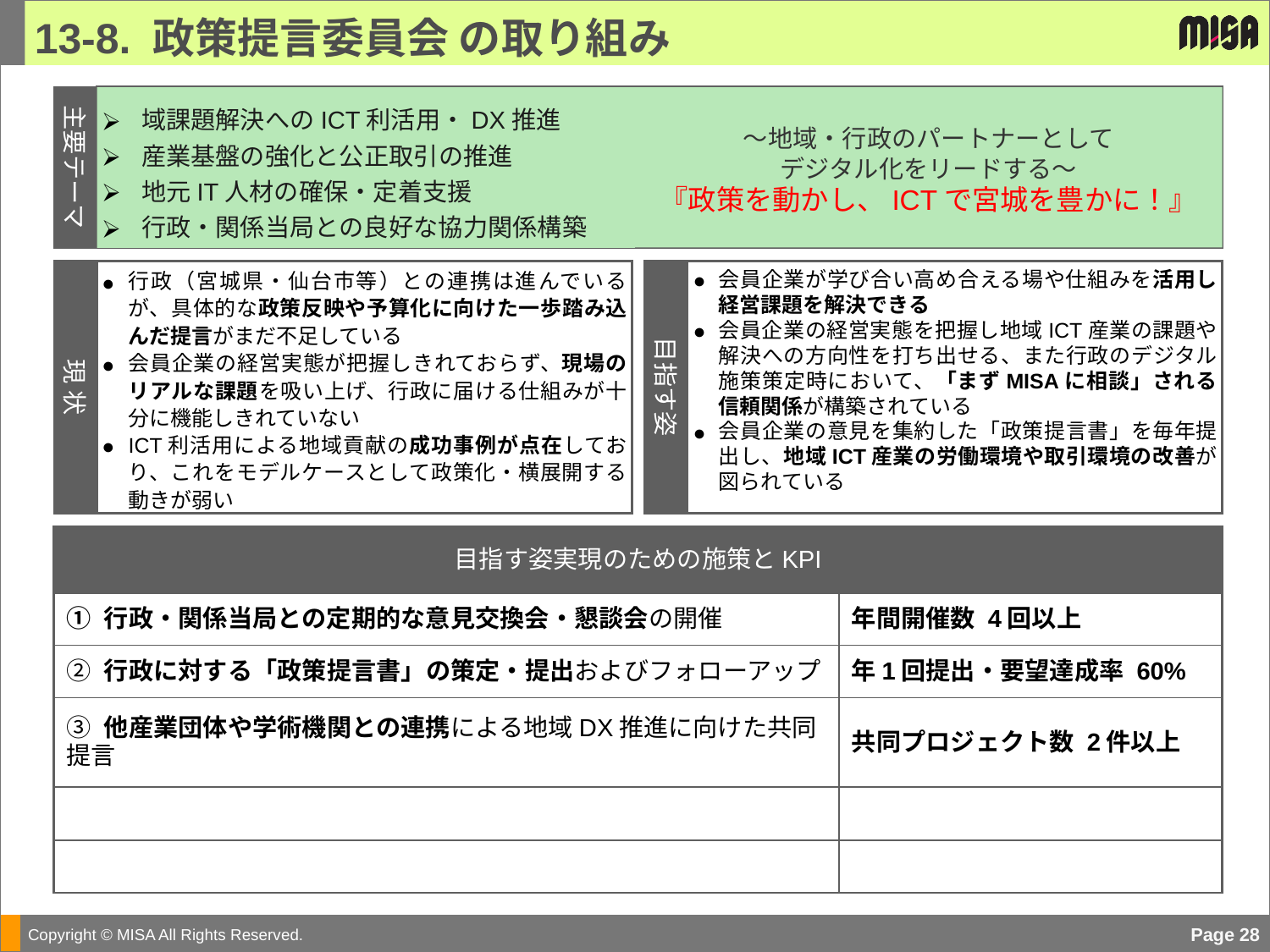

13-8. 政策提言委員会 の取り組み

〜地域・行政のパートナーとして
デジタル化をリードする〜
『政策を動かし、ICTで宮城を豊かに！』
域課題解決へのICT利活用・DX推進
産業基盤の強化と公正取引の推進
地元IT人材の確保・定着支援
行政・関係当局との良好な協力関係構築
主要テーマ
会員企業が学び合い高め合える場や仕組みを活用し経営課題を解決できる
会員企業の経営実態を把握し地域ICT産業の課題や解決への方向性を打ち出せる、また行政のデジタル施策策定時において、「まずMISAに相談」される信頼関係が構築されている
会員企業の意見を集約した「政策提言書」を毎年提出し、地域ICT産業の労働環境や取引環境の改善が図られている
行政（宮城県・仙台市等）との連携は進んでいるが、具体的な政策反映や予算化に向けた一歩踏み込んだ提言がまだ不足している
会員企業の経営実態が把握しきれておらず、現場のリアルな課題を吸い上げ、行政に届ける仕組みが十分に機能しきれていない
ICT利活用による地域貢献の成功事例が点在しており、これをモデルケースとして政策化・横展開する動きが弱い
現 状
目指す姿
| 目指す姿実現のための施策とKPI |  |
| --- | --- |
| ① 行政・関係当局との定期的な意見交換会・懇談会の開催 | 年間開催数 4回以上 |
| ② 行政に対する「政策提言書」の策定・提出およびフォローアップ | 年1回提出・要望達成率 60% |
| ③ 他産業団体や学術機関との連携による地域DX推進に向けた共同提言 | 共同プロジェクト数 2件以上 |
|  |  |
|  |  |